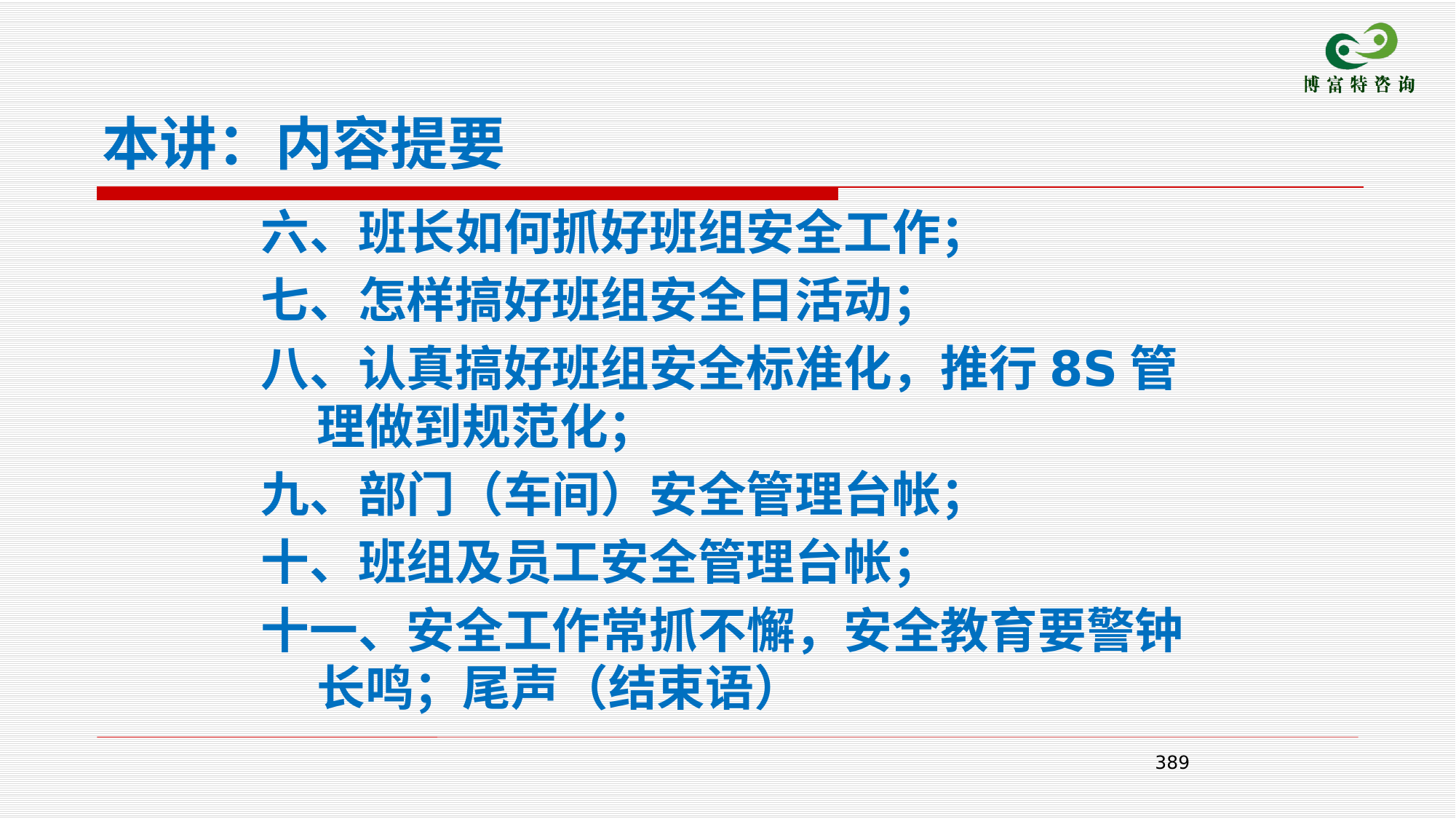

本讲：内容提要
六、班长如何抓好班组安全工作；
七、怎样搞好班组安全日活动；
八、认真搞好班组安全标准化，推行8S管理做到规范化；
九、部门（车间）安全管理台帐；
十、班组及员工安全管理台帐；
十一、安全工作常抓不懈，安全教育要警钟长鸣；尾声（结束语）

389